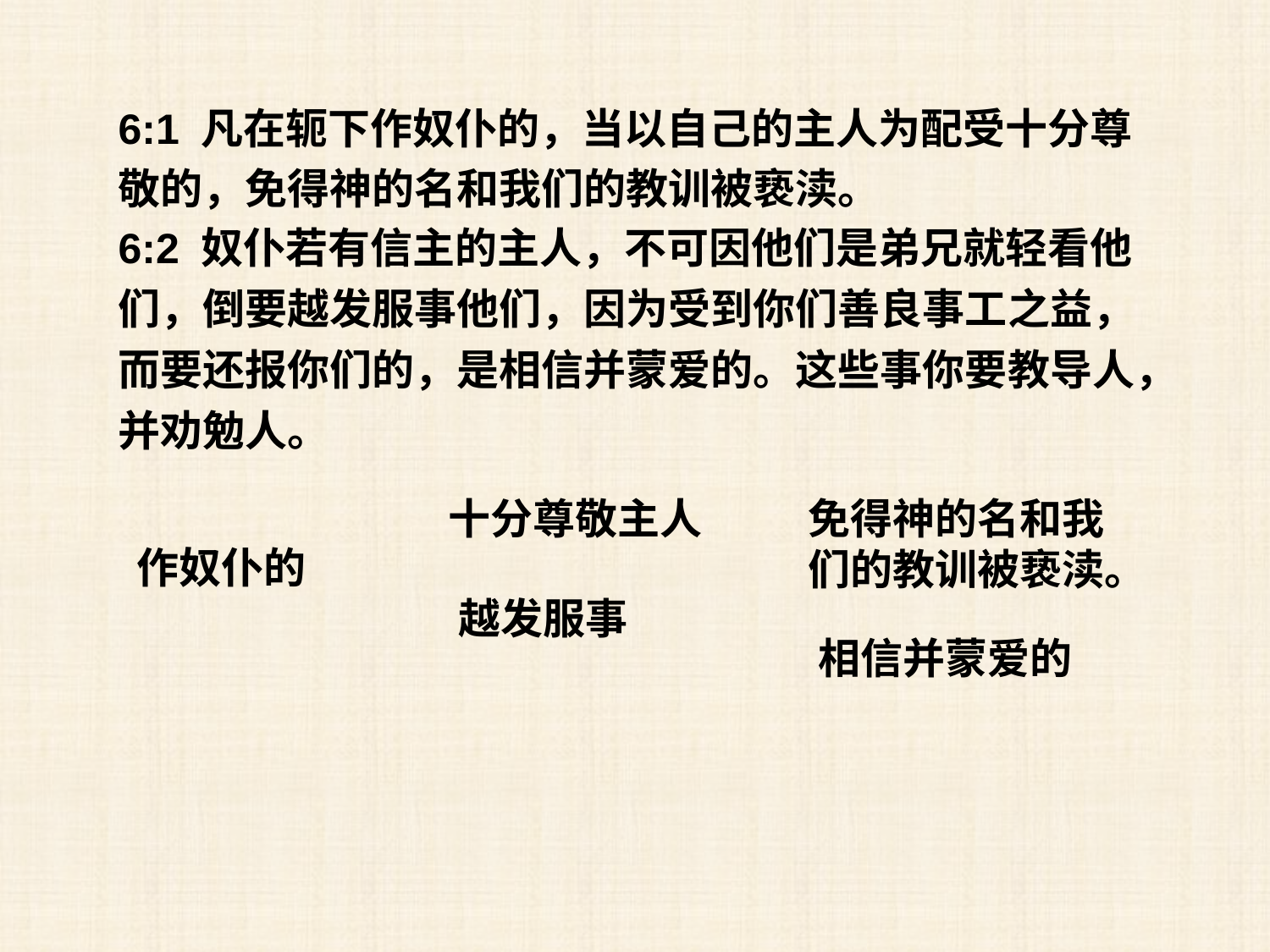

6:1 凡在轭下作奴仆的，当以自己的主人为配受十分尊敬的，免得神的名和我们的教训被亵渎。
6:2 奴仆若有信主的主人，不可因他们是弟兄就轻看他们，倒要越发服事他们，因为受到你们善良事工之益，而要还报你们的，是相信并蒙爱的。这些事你要教导人，并劝勉人。
免得神的名和我们的教训被亵渎。
十分尊敬主人
作奴仆的
越发服事
相信并蒙爱的